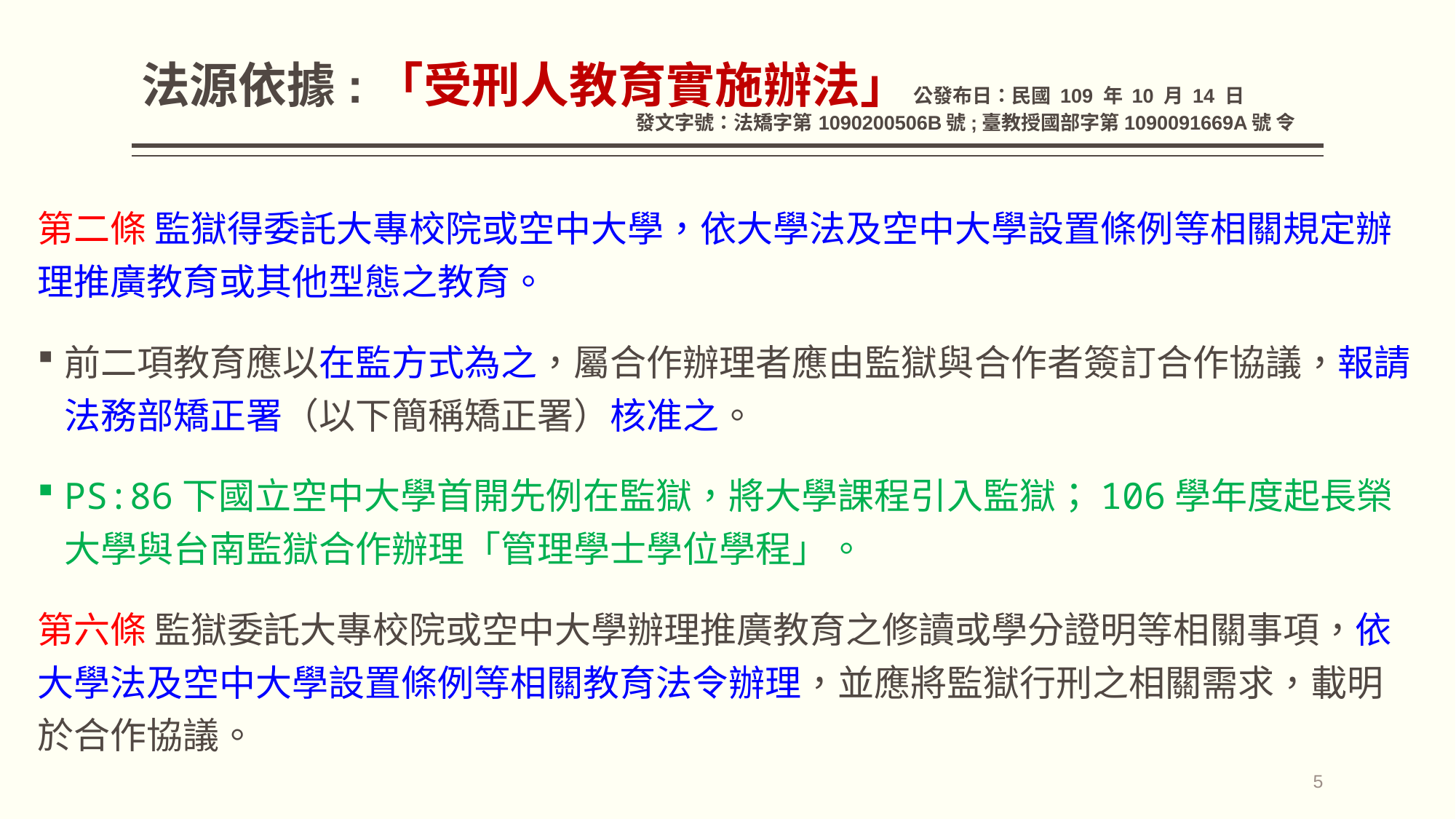

# 法源依據:「受刑人教育實施辦法」 公發布日：民國 109 年 10 月 14 日 發文字號：法矯字第1090200506B號;臺教授國部字第1090091669A號 令
第二條 監獄得委託大專校院或空中大學，依大學法及空中大學設置條例等相關規定辦理推廣教育或其他型態之教育。
前二項教育應以在監方式為之，屬合作辦理者應由監獄與合作者簽訂合作協議，報請法務部矯正署（以下簡稱矯正署）核准之。
PS:86下國立空中大學首開先例在監獄，將大學課程引入監獄；106學年度起長榮大學與台南監獄合作辦理「管理學士學位學程」。
第六條 監獄委託大專校院或空中大學辦理推廣教育之修讀或學分證明等相關事項，依大學法及空中大學設置條例等相關教育法令辦理，並應將監獄行刑之相關需求，載明於合作協議。
5